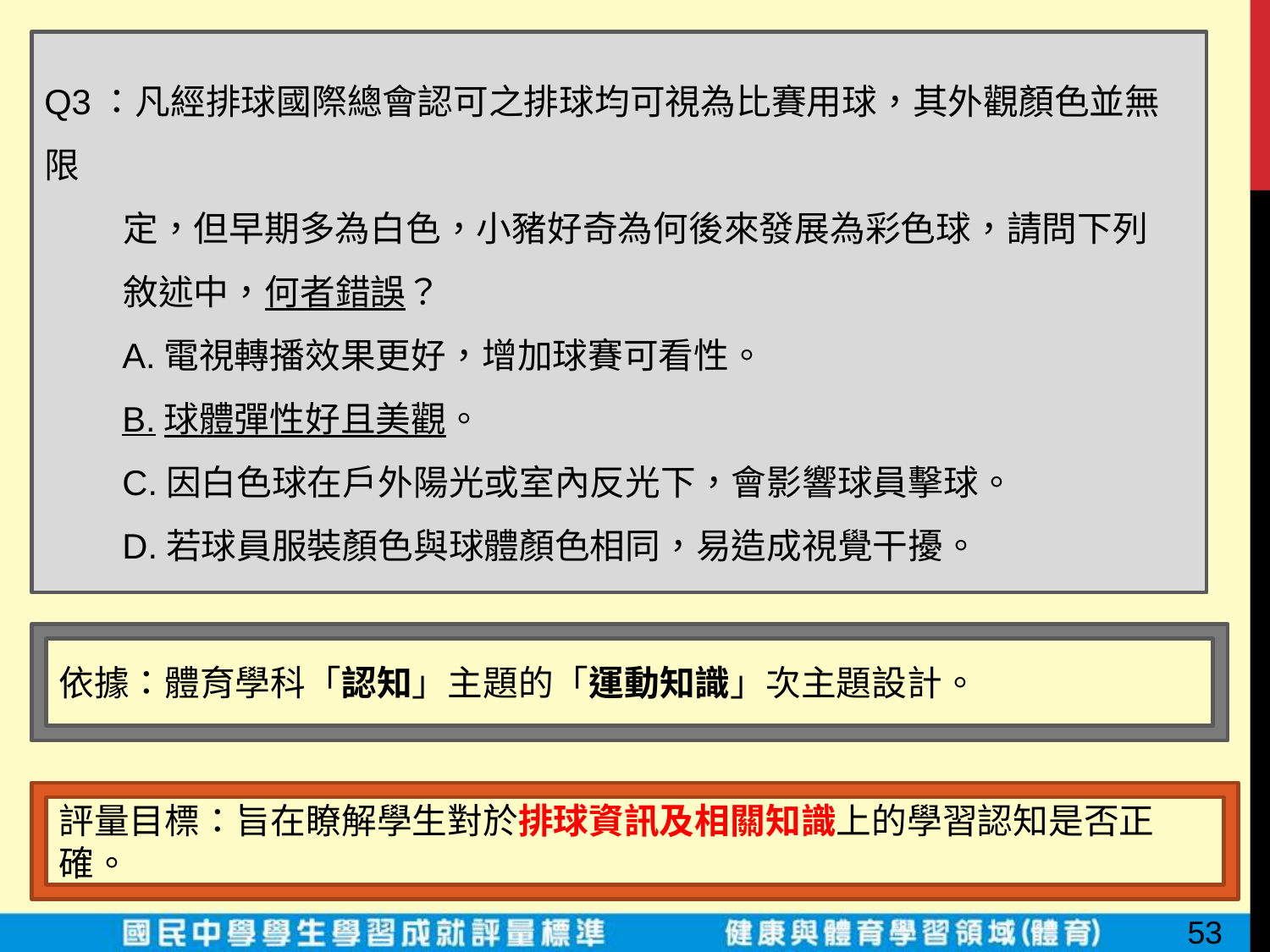

Q3：凡經排球國際總會認可之排球均可視為比賽用球，其外觀顏色並無限
         定，但早期多為白色，小豬好奇為何後來發展為彩色球，請問下列
         敘述中，何者錯誤？
        A.電視轉播效果更好，增加球賽可看性。
        B.球體彈性好且美觀。
        C.因白色球在戶外陽光或室內反光下，會影響球員擊球。
        D.若球員服裝顏色與球體顏色相同，易造成視覺干擾。

依據：體育學科「認知」主題的「運動知識」次主題設計。

評量目標：旨在瞭解學生對於排球資訊及相關知識上的學習認知是否正確。

53